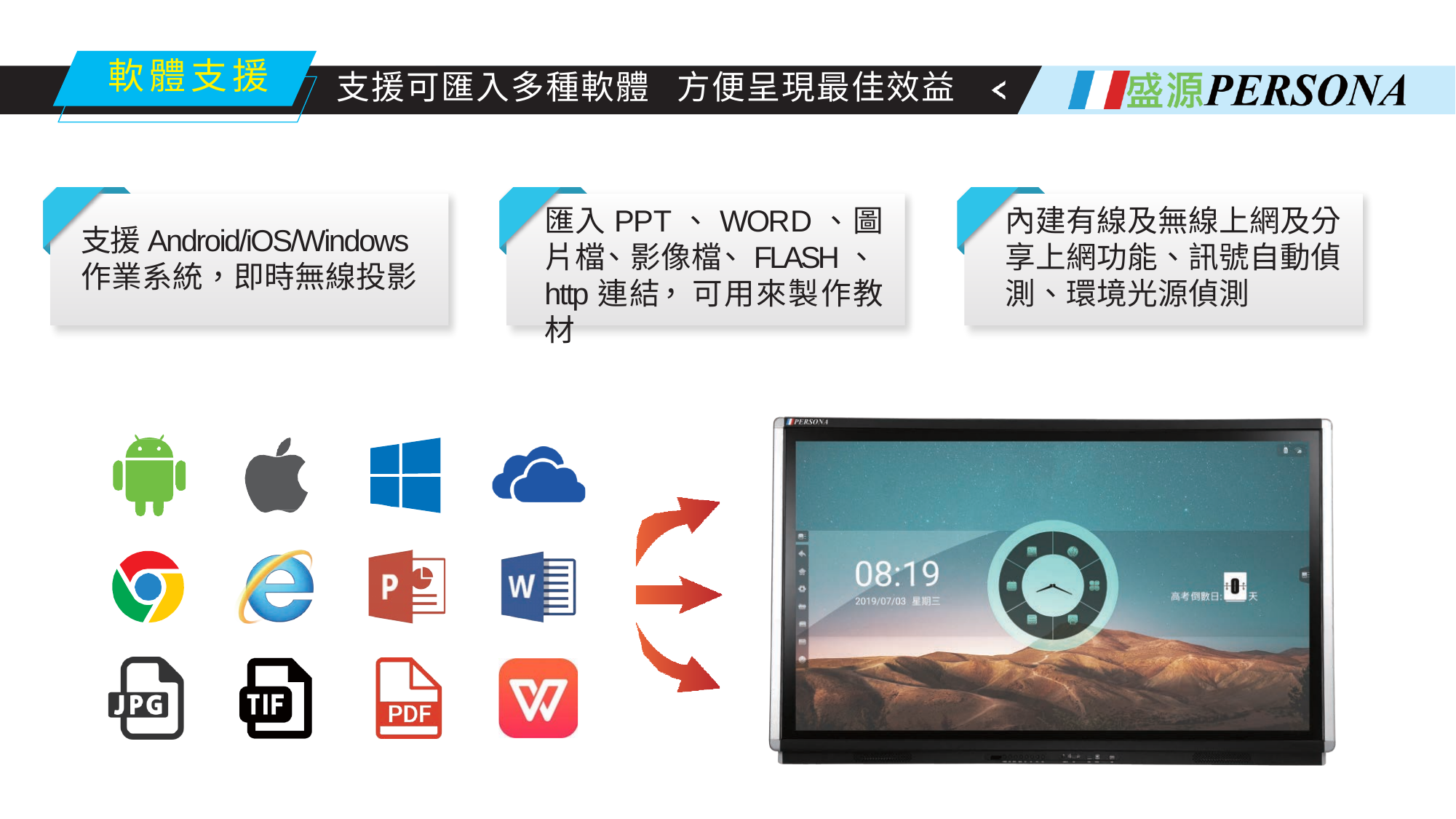

# 軟體支援
支援可匯入多種軟體
方便呈現最佳效益

匯入PPT、WORD、圖片檔、 影像檔、FLASH、http連結，  可用來製作教材
內建有線及無線上網及分 享上網功能、訊號自動偵 測、環境光源偵測

支援Android/iOS/Windows 作業系統，即時無線投影